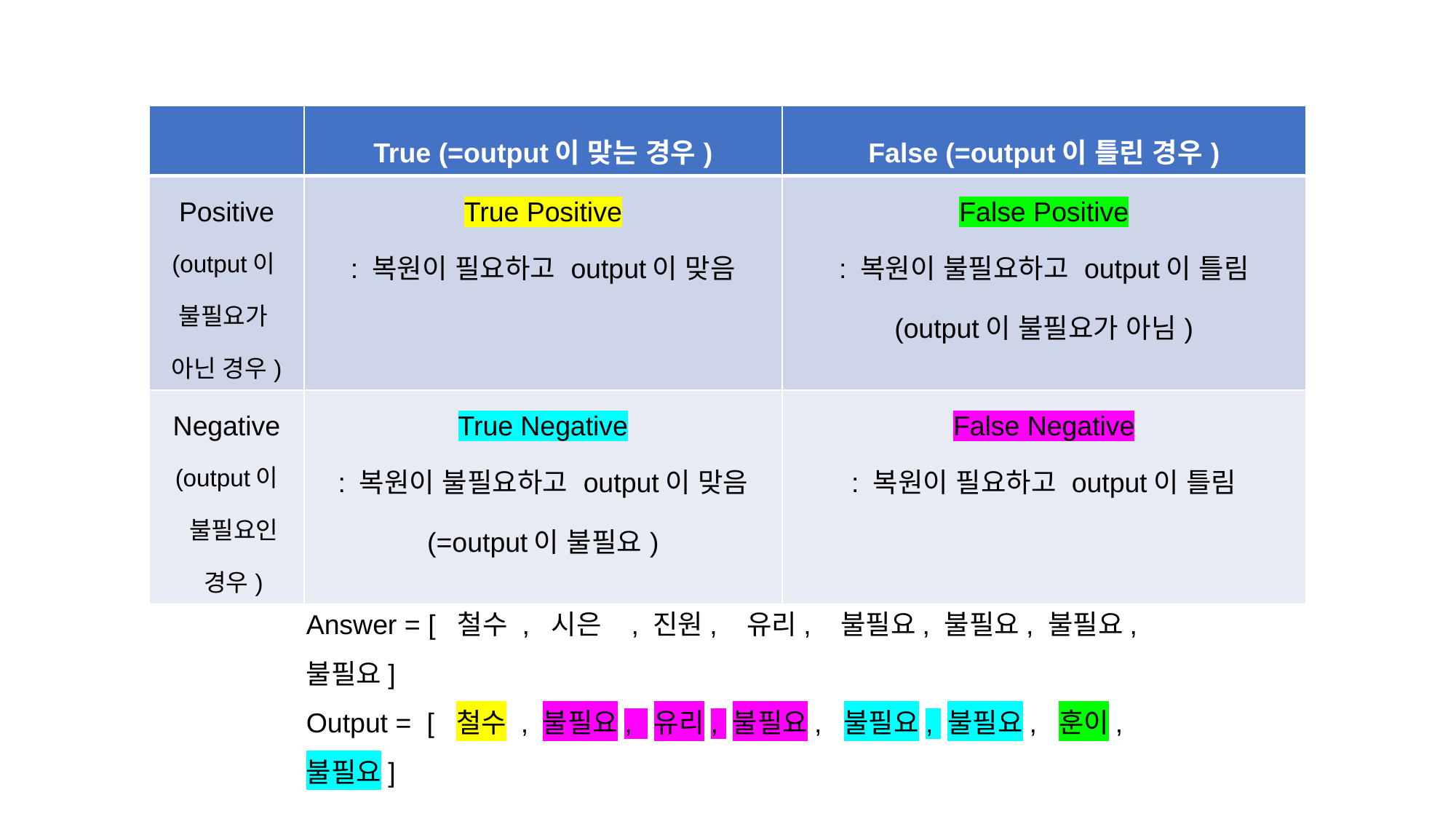

|  | True (=output이 맞는 경우) | False (=output이 틀린 경우) |
| --- | --- | --- |
| Positive (output이 불필요가 아닌 경우) | True Positive : 복원이 필요하고 output이 맞음 | False Positive : 복원이 불필요하고 output이 틀림 (output이 불필요가 아님) |
| Negative (output이 불필요인 경우) | True Negative : 복원이 불필요하고 output이 맞음 (=output이 불필요) | False Negative : 복원이 필요하고 output이 틀림 |
Answer = [  철수 ,  시은   , 진원,   유리,   불필요, 불필요, 불필요, 불필요]
Output =  [  철수 , 불필요,  유리, 불필요,  불필요, 불필요,  훈이, 불필요]